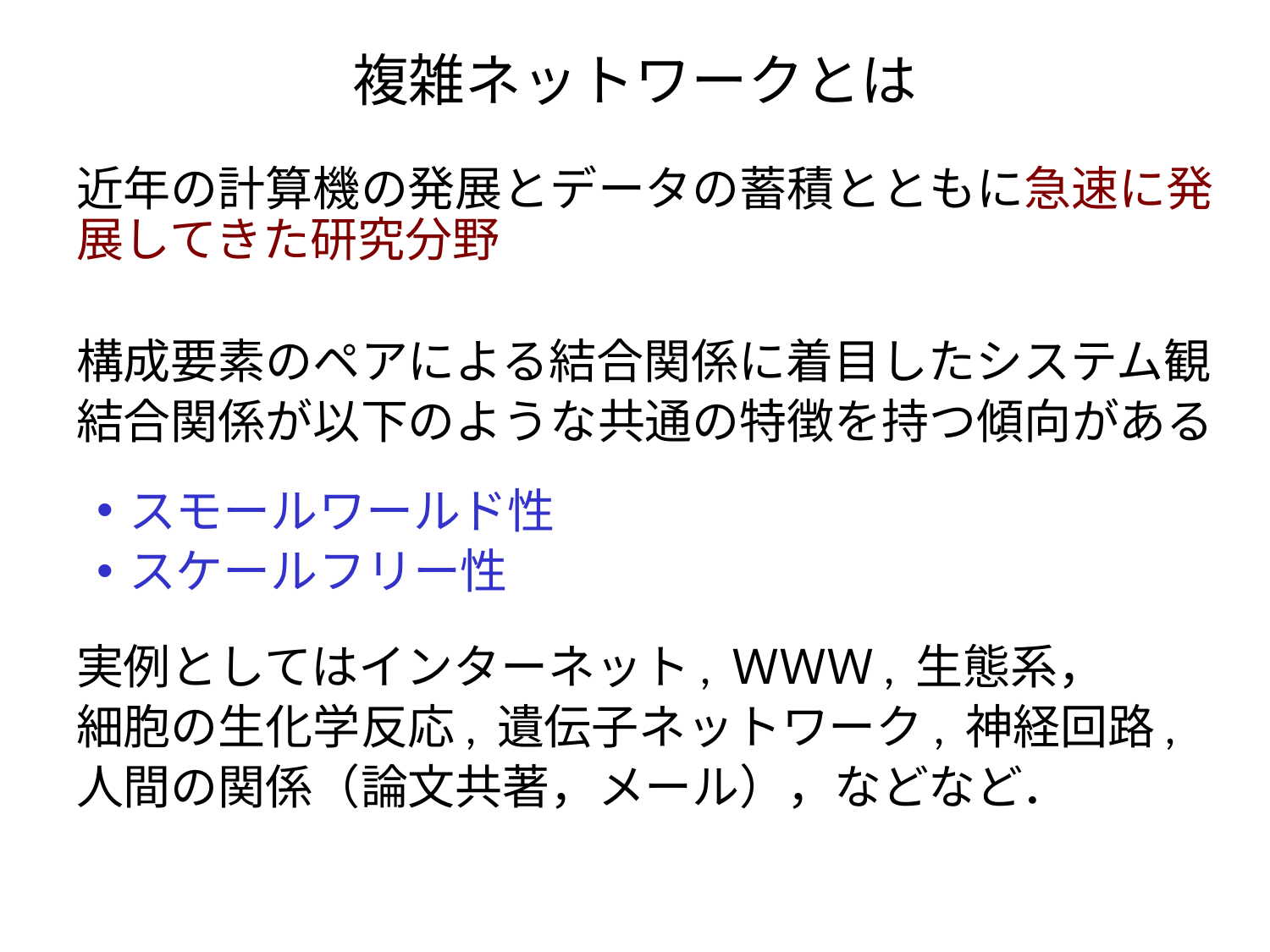

# 複雑ネットワークとは
近年の計算機の発展とデータの蓄積とともに急速に発展してきた研究分野

構成要素のペアによる結合関係に着目したシステム観
結合関係が以下のような共通の特徴を持つ傾向がある
スモールワールド性
スケールフリー性
実例としてはインターネット, ＷＷＷ, 生態系，
細胞の生化学反応, 遺伝子ネットワーク, 神経回路,
人間の関係（論文共著，メール），などなど．